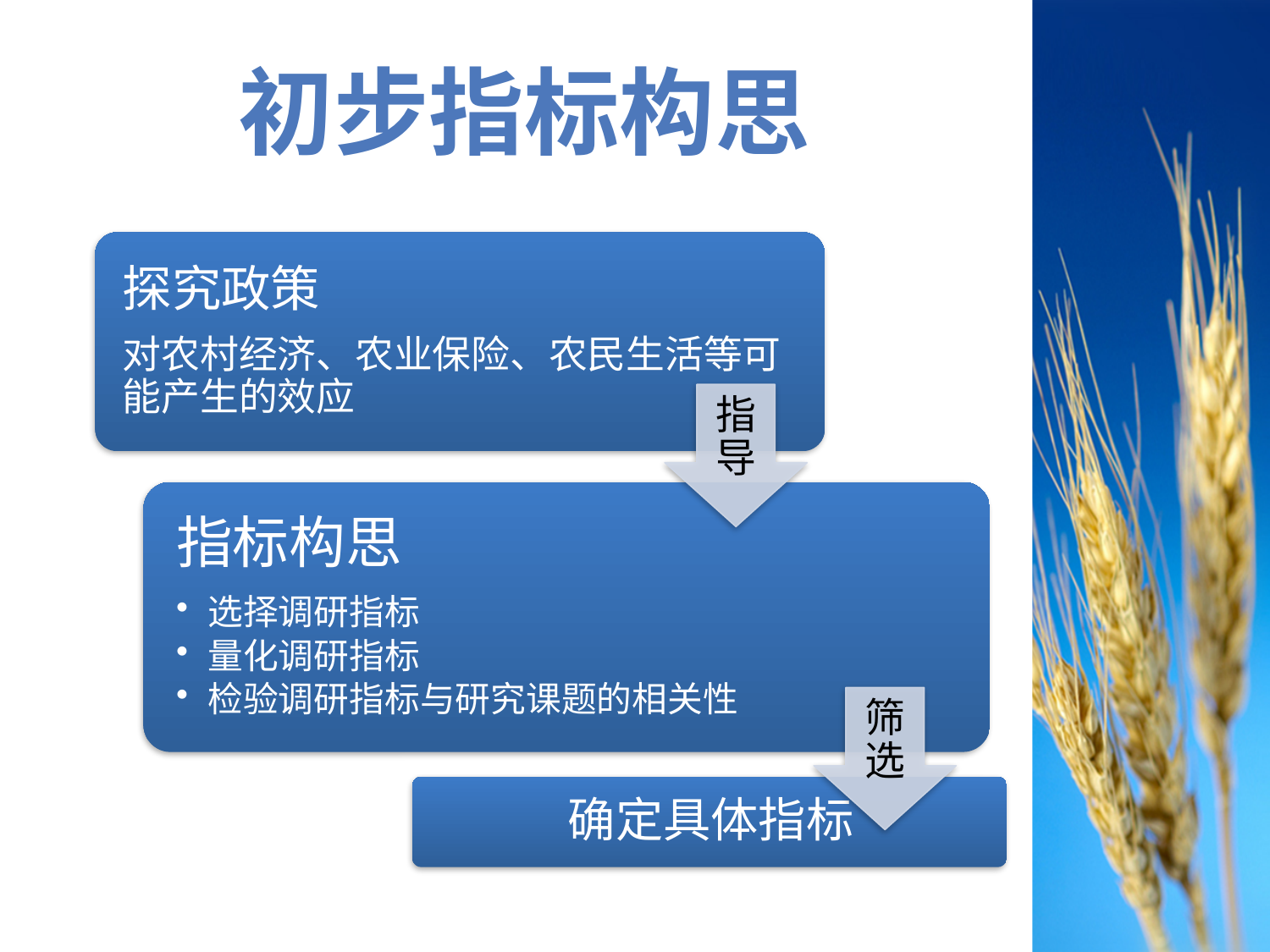

初步指标构思
探究政策
对农村经济、农业保险、农民生活等可能产生的效应
指标构思
选择调研指标
量化调研指标
检验调研指标与研究课题的相关性
确定具体指标
指导
筛选